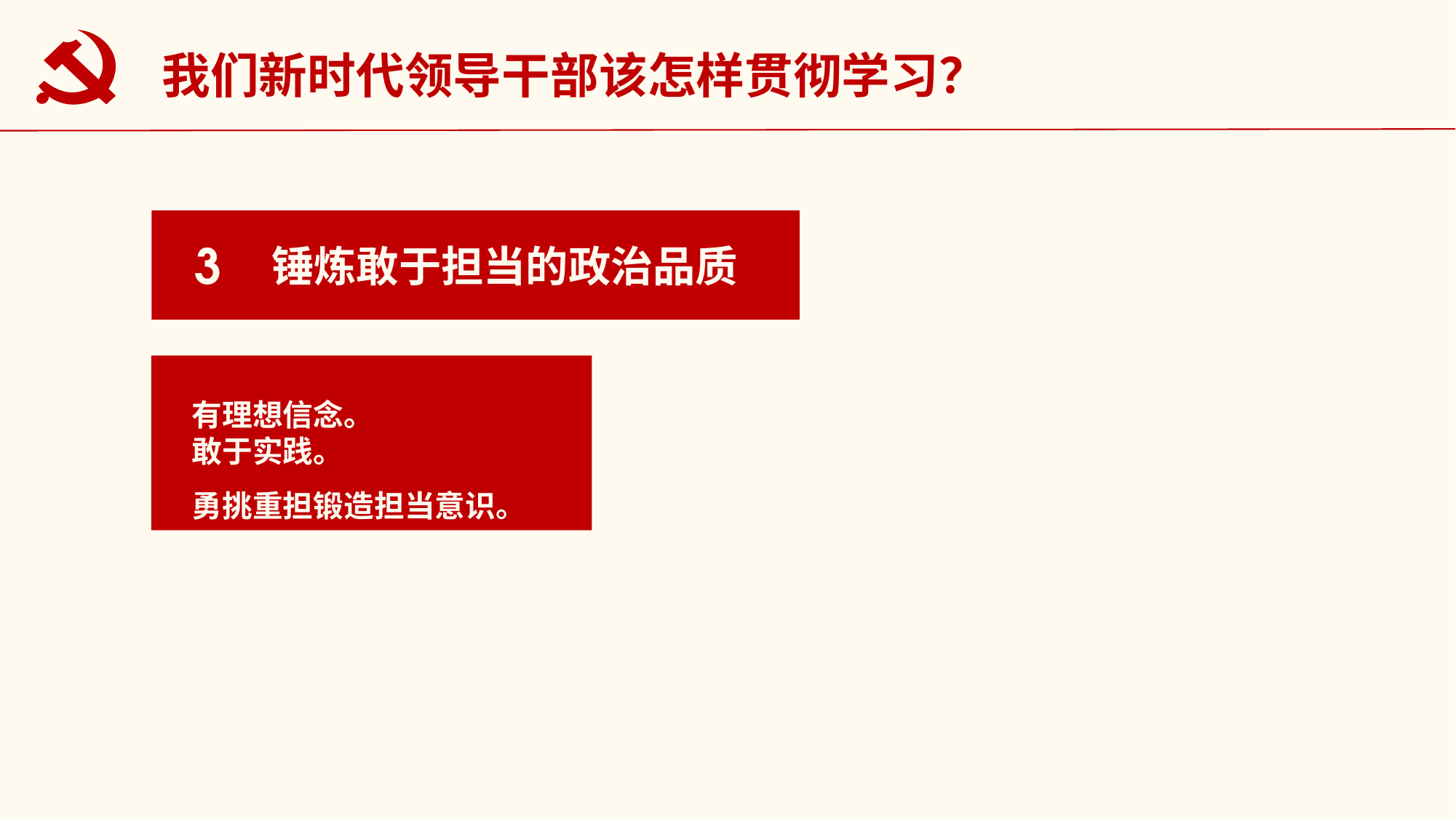

我们新时代领导干部该怎样贯彻学习？

3
锤炼敢于担当的政治品质

有理想信念。
敢于实践。
勇挑重担锻造担当意识。